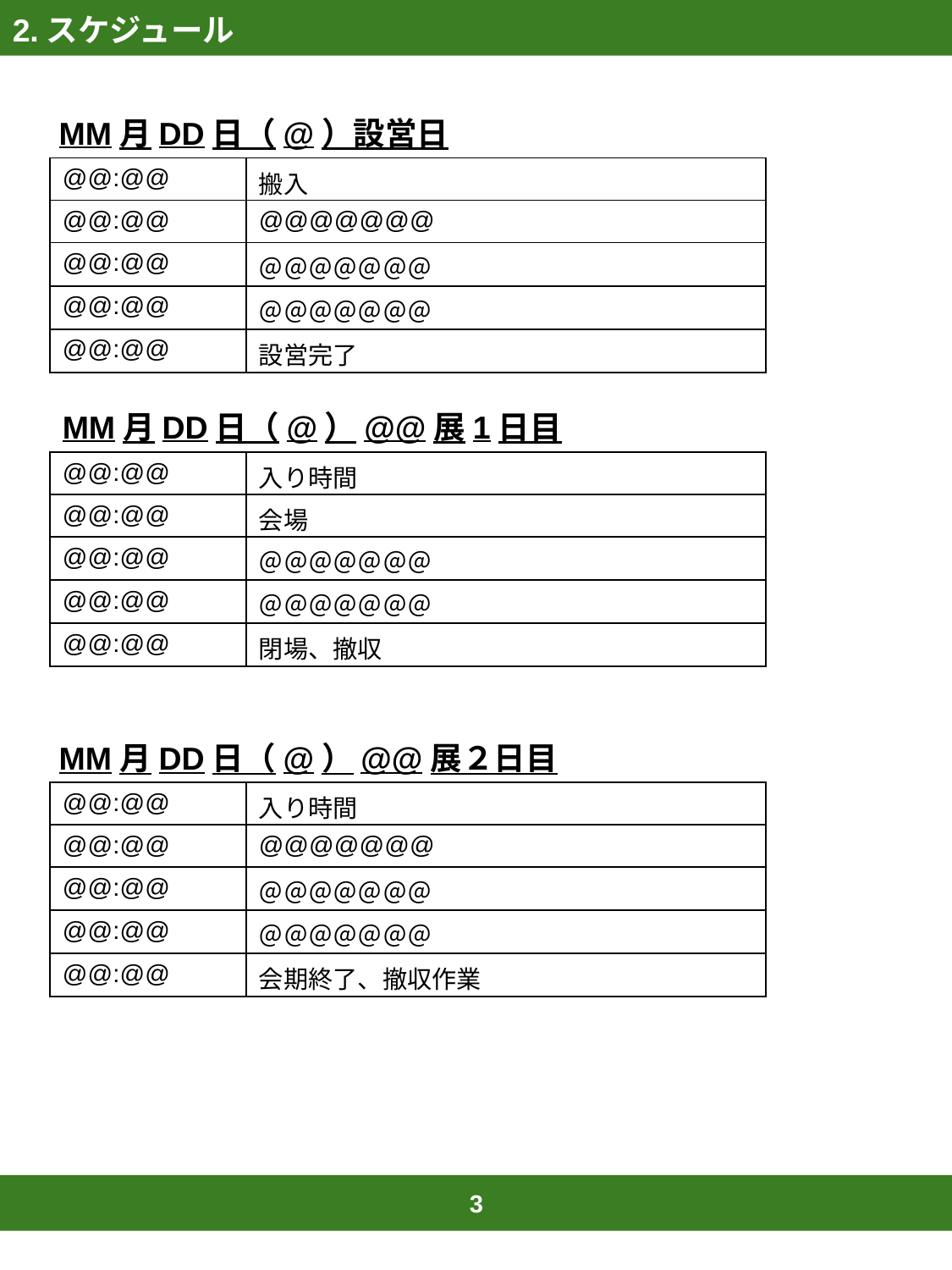

2.スケジュール
MM月DD日（@）設営日
| @@:@@ | 搬入 |
| --- | --- |
| @@:@@ | @@@@@@@ |
| @@:@@ | ＠＠＠＠＠＠＠ |
| @@:@@ | ＠＠＠＠＠＠＠ |
| @@:@@ | 設営完了 |
MM月DD日（@）@@展1日目
| @@:@@ | 入り時間 |
| --- | --- |
| @@:@@ | 会場 |
| @@:@@ | ＠＠＠＠＠＠＠ |
| @@:@@ | ＠＠＠＠＠＠＠ |
| @@:@@ | 閉場、撤収 |
MM月DD日（@）@@展２日目
| @@:@@ | 入り時間 |
| --- | --- |
| @@:@@ | @@@@@@@ |
| @@:@@ | ＠＠＠＠＠＠＠ |
| @@:@@ | ＠＠＠＠＠＠＠ |
| @@:@@ | 会期終了、撤収作業 |

3